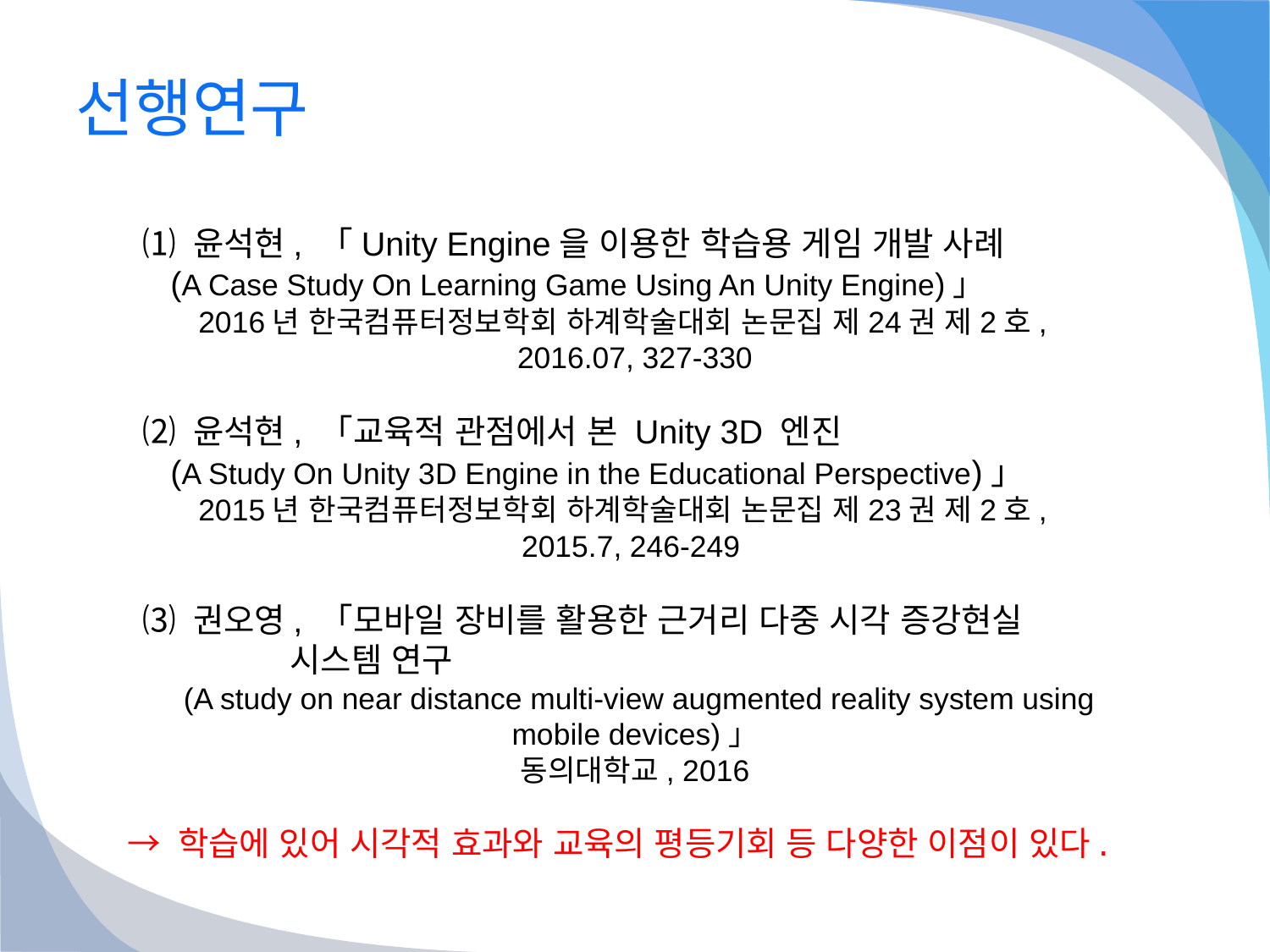

# 선행연구
⑴ 윤석현, 「Unity Engine을 이용한 학습용 게임 개발 사례
   (A Case Study On Learning Game Using An Unity Engine)」
  2016년 한국컴퓨터정보학회 하계학술대회 논문집 제24권 제2호,      2016.07, 327-330

⑵ 윤석현, 「교육적 관점에서 본 Unity 3D 엔진
   (A Study On Unity 3D Engine in the Educational Perspective)」
  2015년 한국컴퓨터정보학회 하계학술대회 논문집 제23권 제2호,      2015.7, 246-249

⑶ 권오영, 「모바일 장비를 활용한 근거리 다중 시각 증강현실
               시스템 연구
 (A study on near distance multi-view augmented reality system using mobile devices)」
동의대학교, 2016

→ 학습에 있어 시각적 효과와 교육의 평등기회 등 다양한 이점이 있다.